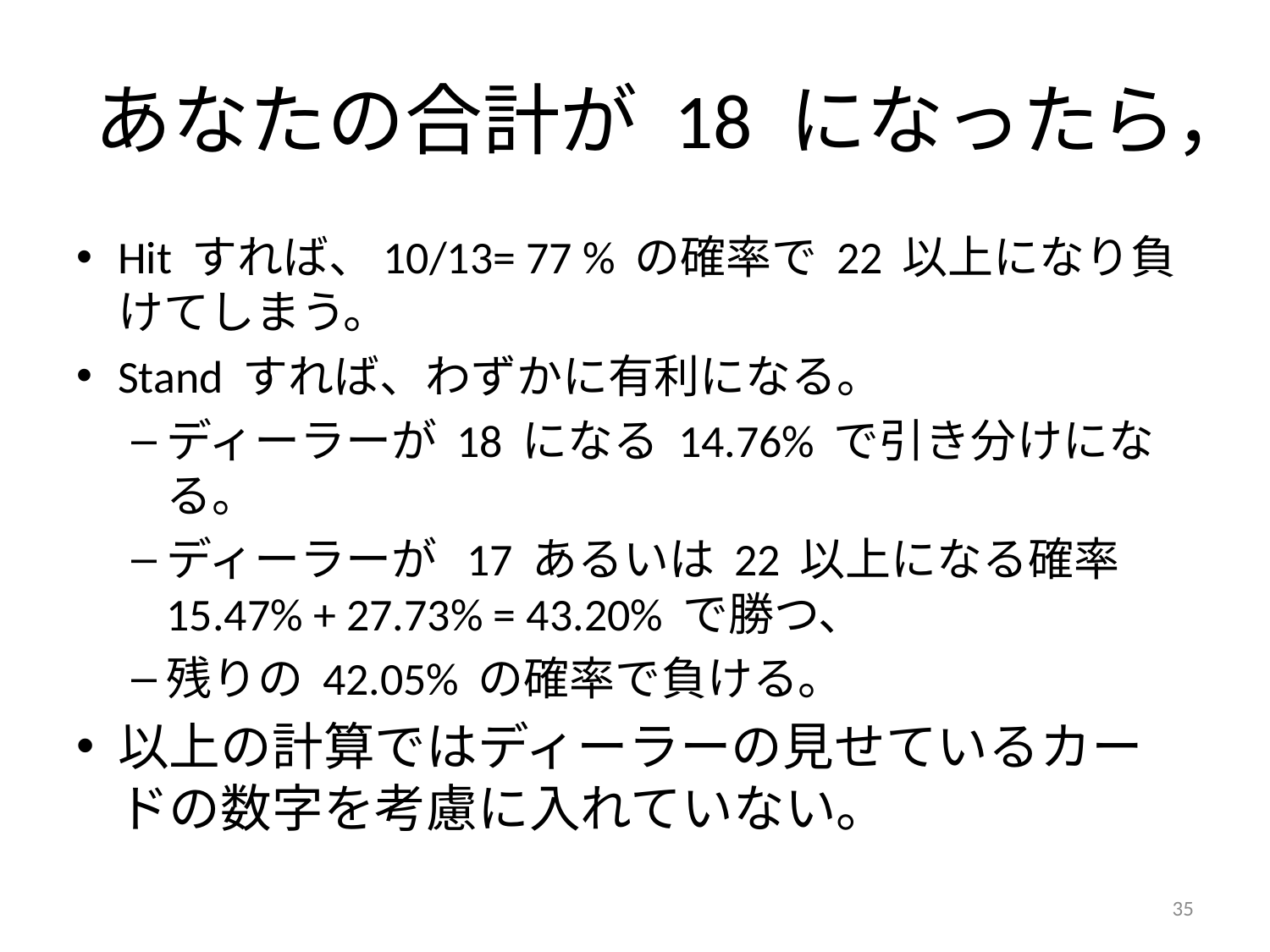

# あなたの合計が 18 になったら，
Hit すれば、10/13= 77 % の確率で 22 以上になり負けてしまう。
Stand すれば、わずかに有利になる。
ディーラーが 18 になる 14.76% で引き分けになる。
ディーラーが  17 あるいは 22 以上になる確率 15.47% + 27.73% = 43.20% で勝つ、
残りの 42.05% の確率で負ける。
以上の計算ではディーラーの見せているカードの数字を考慮に入れていない。
35